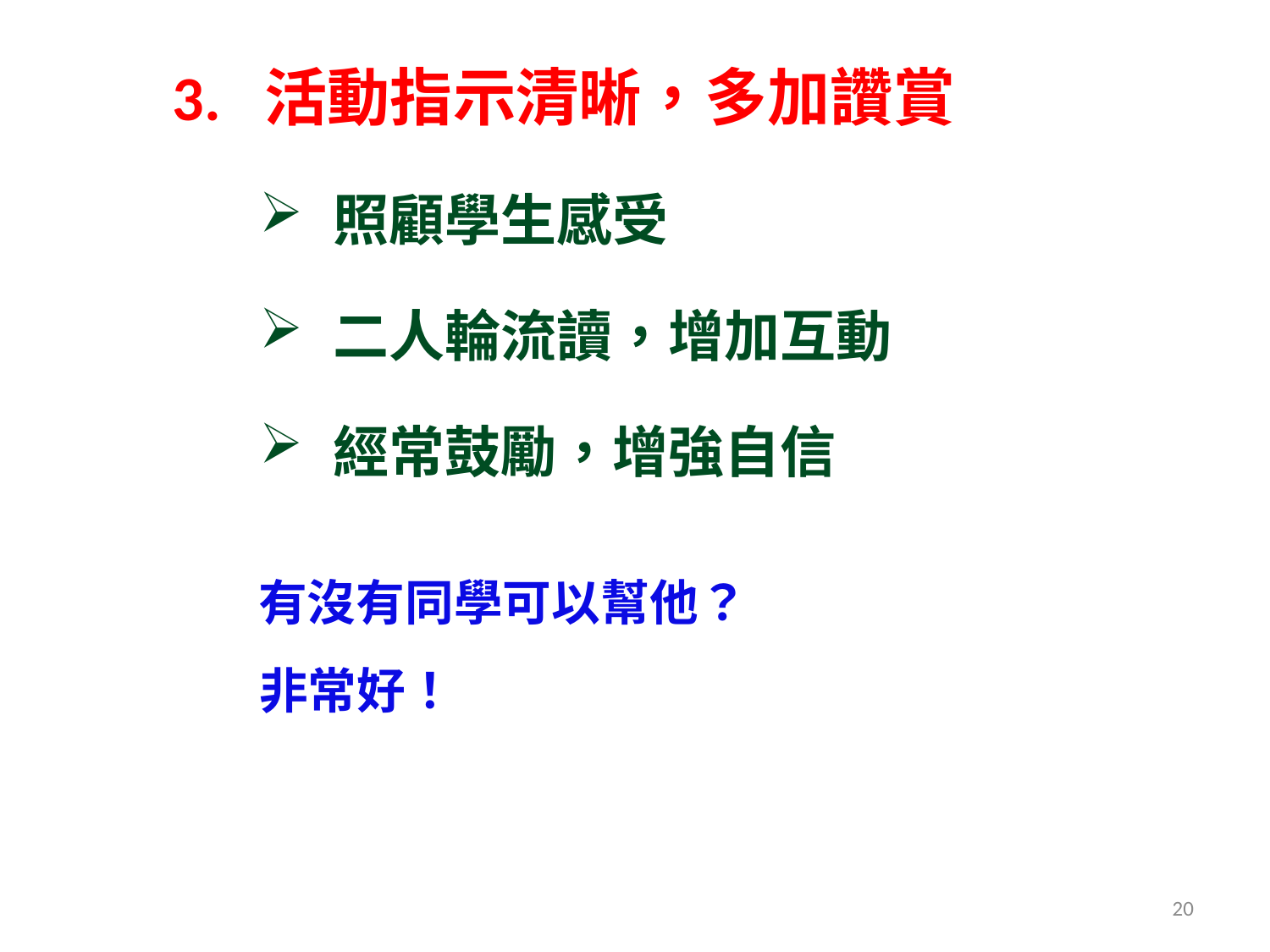

3.  活動指示清晰，多加讚賞
照顧學生感受
二人輪流讀，增加互動
經常鼓勵，增強自信
有沒有同學可以幫他？
非常好！
20